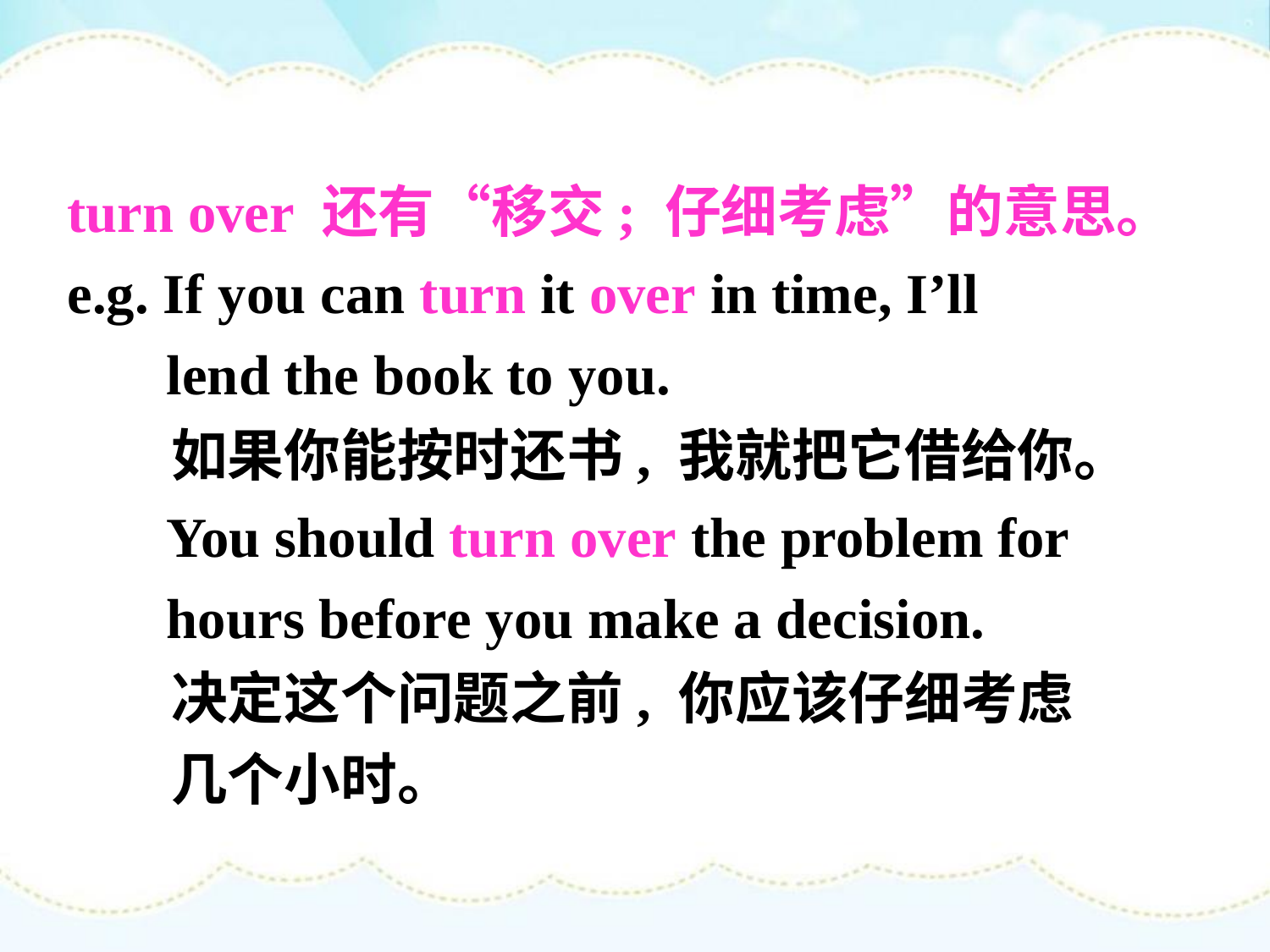

turn over 还有“移交; 仔细考虑”的意思。
e.g. If you can turn it over in time, I’ll
       lend the book to you.
       如果你能按时还书, 我就把它借给你。
       You should turn over the problem for
       hours before you make a decision.
       决定这个问题之前, 你应该仔细考虑
       几个小时。